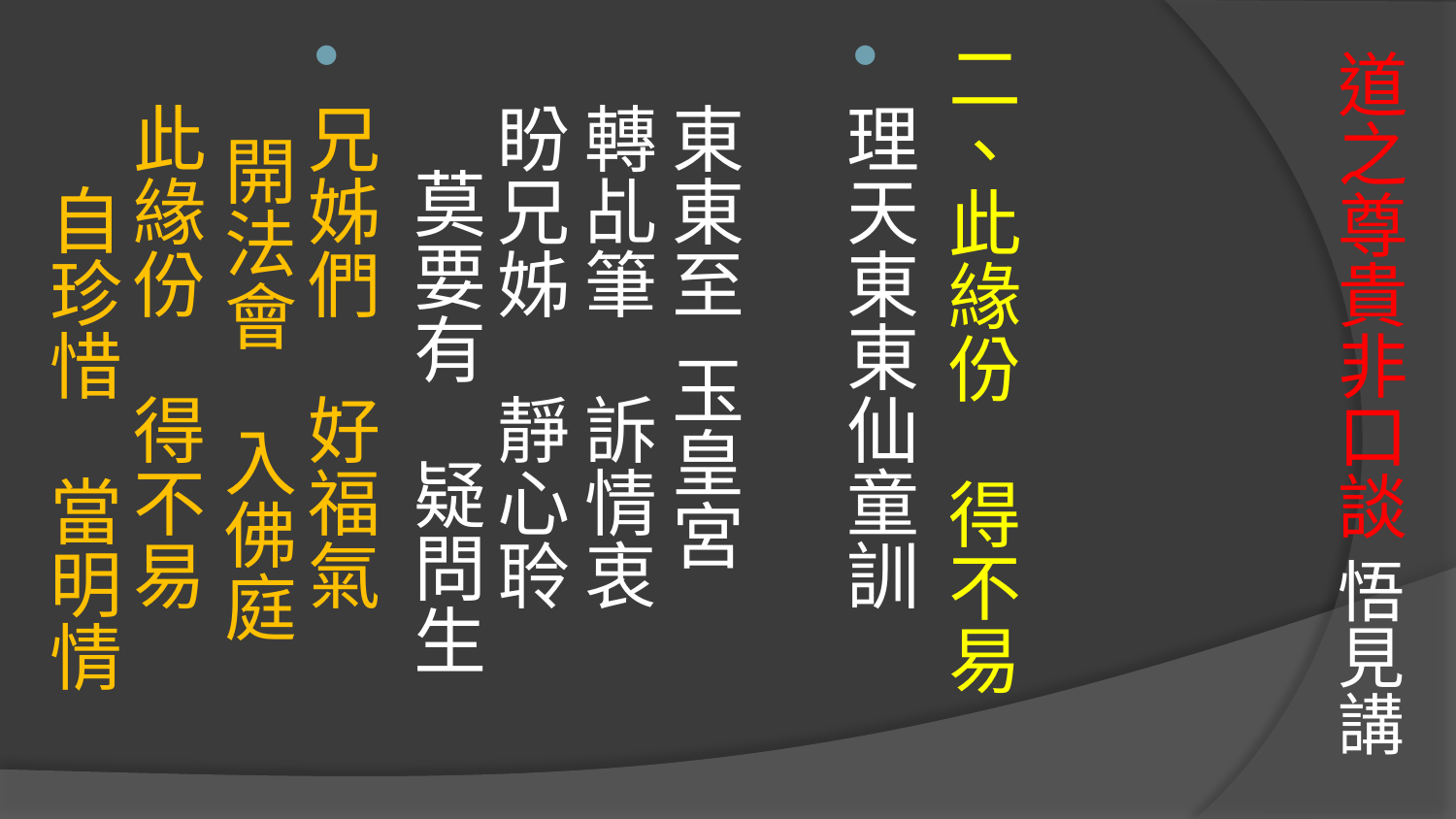

# 道之尊貴非口談 悟見講
二、此緣份　得不易
理天東東仙童訓
　　　　
東東至  玉皇宮             轉乩筆　訴情衷
盼兄姊　靜心聆　           莫要有　疑問生
兄姊們　好福氣　         開法會　入佛庭
此緣份　得不易　            自珍惜　當明情